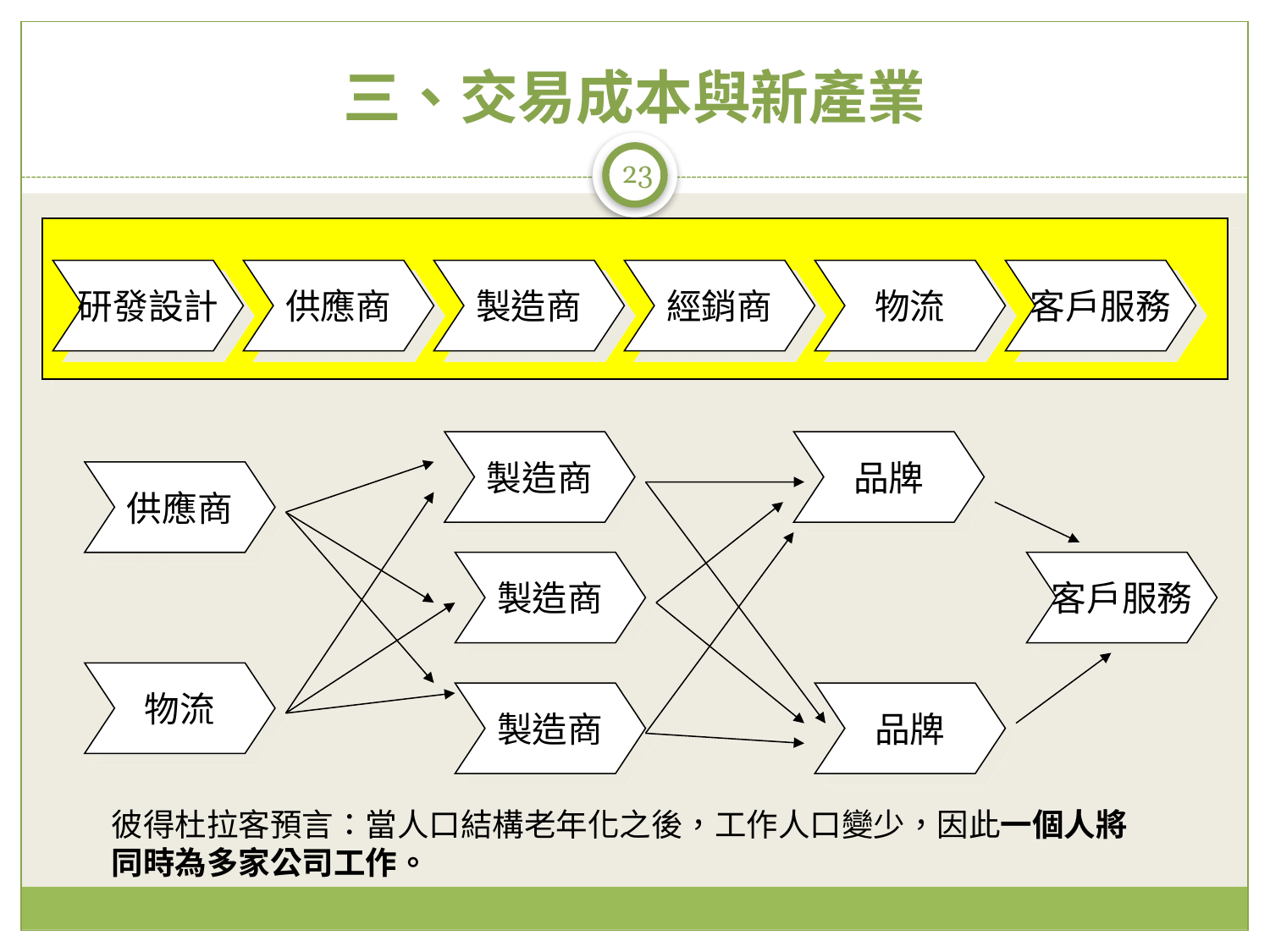

# 三、交易成本與新產業
23

研發設計
供應商
製造商
經銷商
物流
客戶服務
製造商
品牌
供應商

製造商
客戶服務

物流
製造商
品牌

彼得杜拉客預言：當人口結構老年化之後，工作人口變少，因此一個人將同時為多家公司工作。